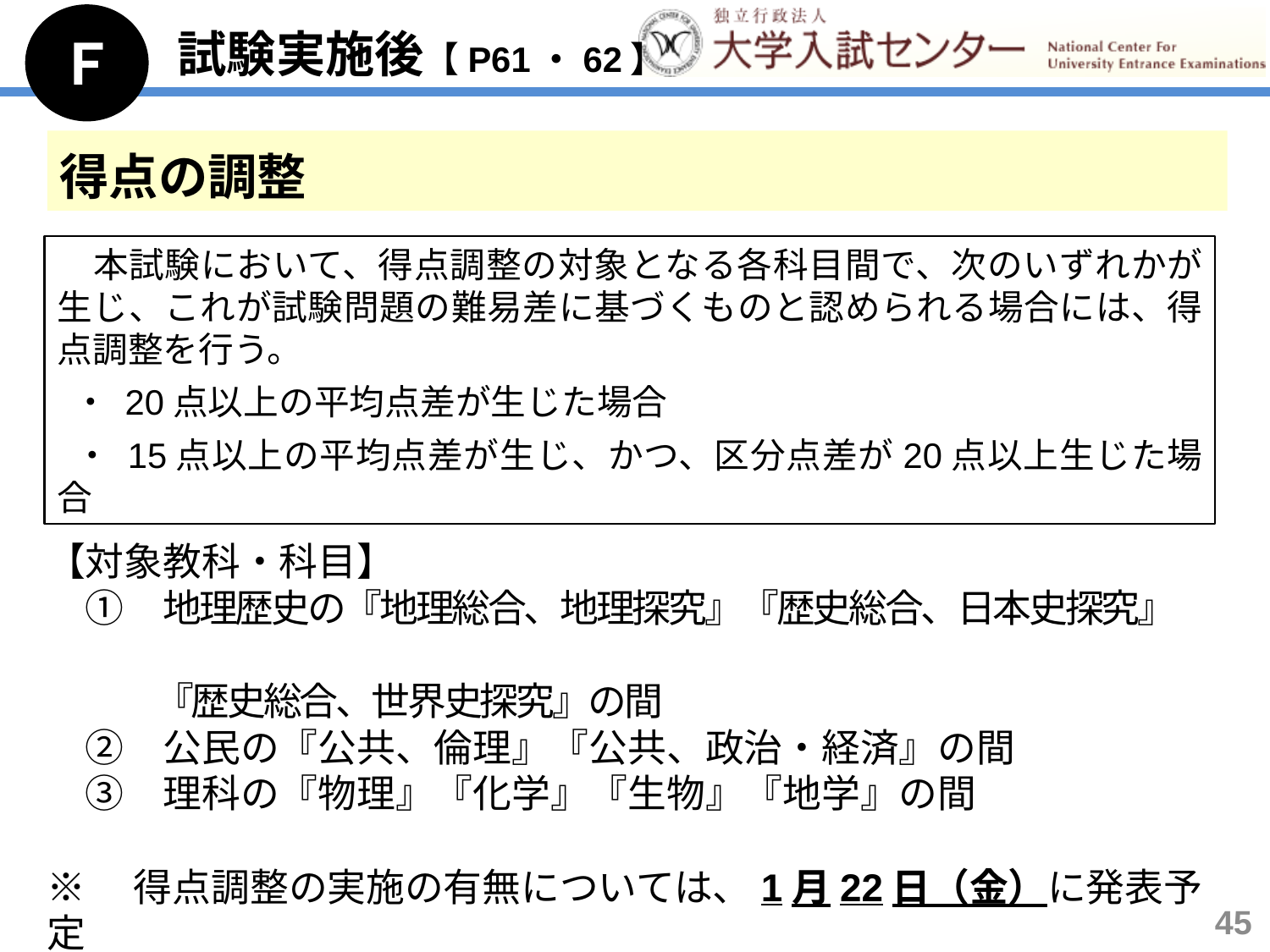

Ｆ
試験実施後【P61・62】
得点の調整
　本試験において、得点調整の対象となる各科目間で、次のいずれかが生じ、これが試験問題の難易差に基づくものと認められる場合には、得点調整を行う。
 ・ 20点以上の平均点差が生じた場合
 ・ 15点以上の平均点差が生じ、かつ、区分点差が20点以上生じた場合

【対象教科・科目】
　①　地理歴史の『地理総合、地理探究』『歴史総合、日本史探究』
　　　『歴史総合、世界史探究』の間
　②　公民の『公共、倫理』『公共、政治・経済』の間
　③　理科の『物理』『化学』『生物』『地学』の間

※　得点調整の実施の有無については、1月22日（金）に発表予定

45